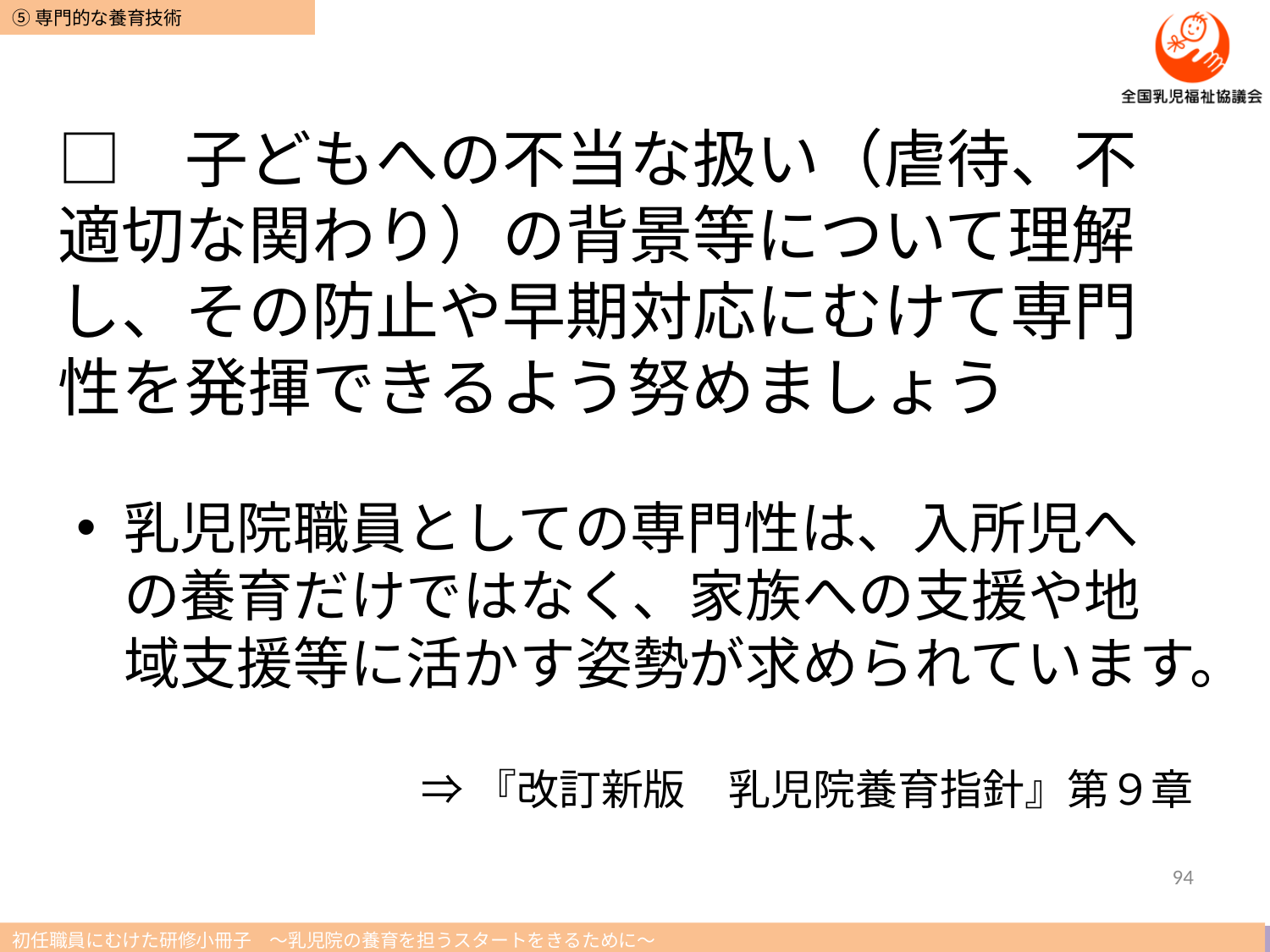

# □	子どもへの不当な扱い（虐待、不適切な関わり）の背景等について理解し、その防止や早期対応にむけて専門性を発揮できるよう努めましょう
乳児院職員としての専門性は、入所児への養育だけではなく、家族への支援や地域支援等に活かす姿勢が求められています。

⇒『改訂新版　乳児院養育指針』第９章

94